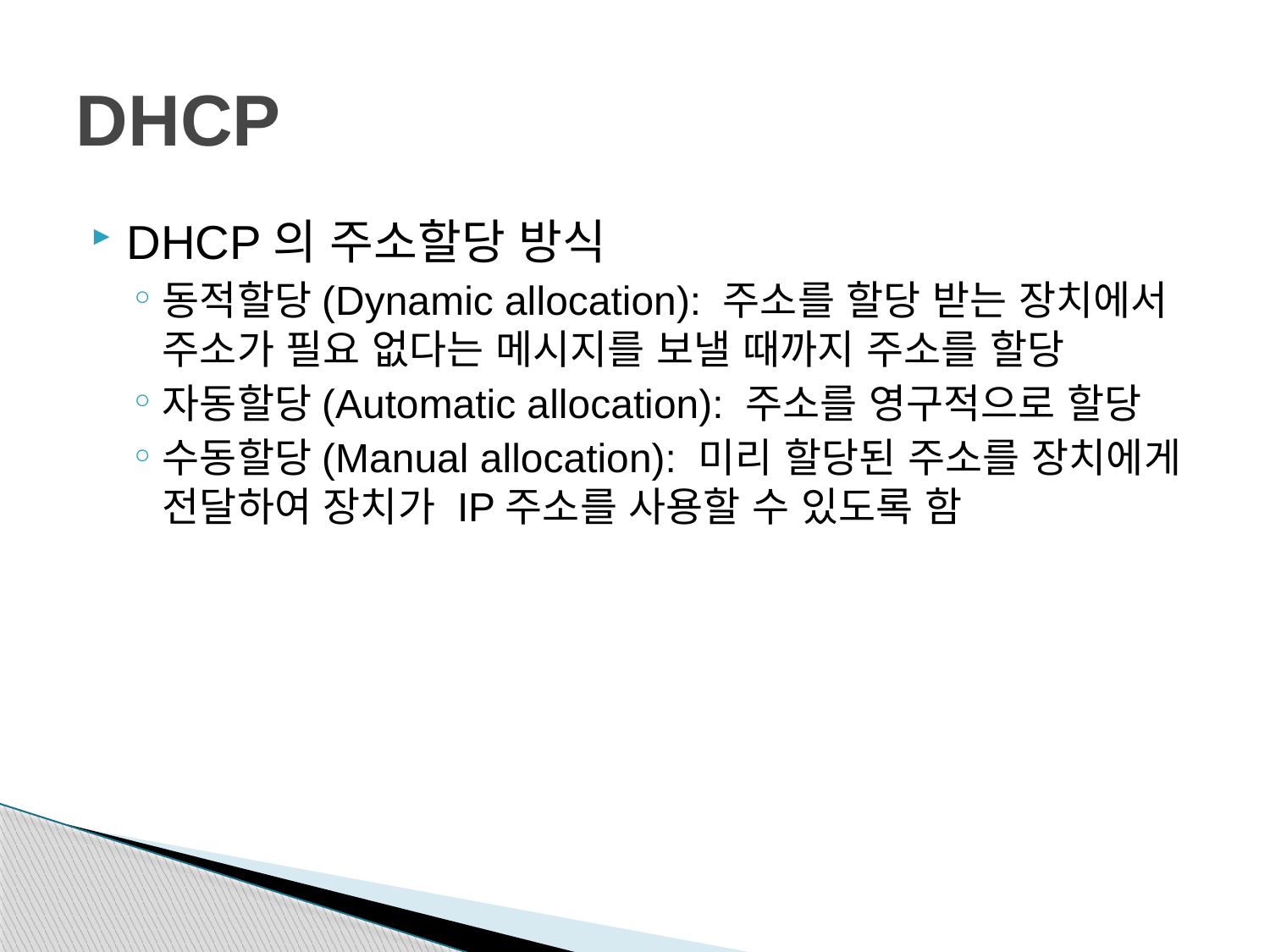

# DHCP
DHCP의 주소할당 방식
동적할당(Dynamic allocation): 주소를 할당 받는 장치에서 주소가 필요 없다는 메시지를 보낼 때까지 주소를 할당
자동할당(Automatic allocation): 주소를 영구적으로 할당
수동할당(Manual allocation): 미리 할당된 주소를 장치에게 전달하여 장치가 IP주소를 사용할 수 있도록 함